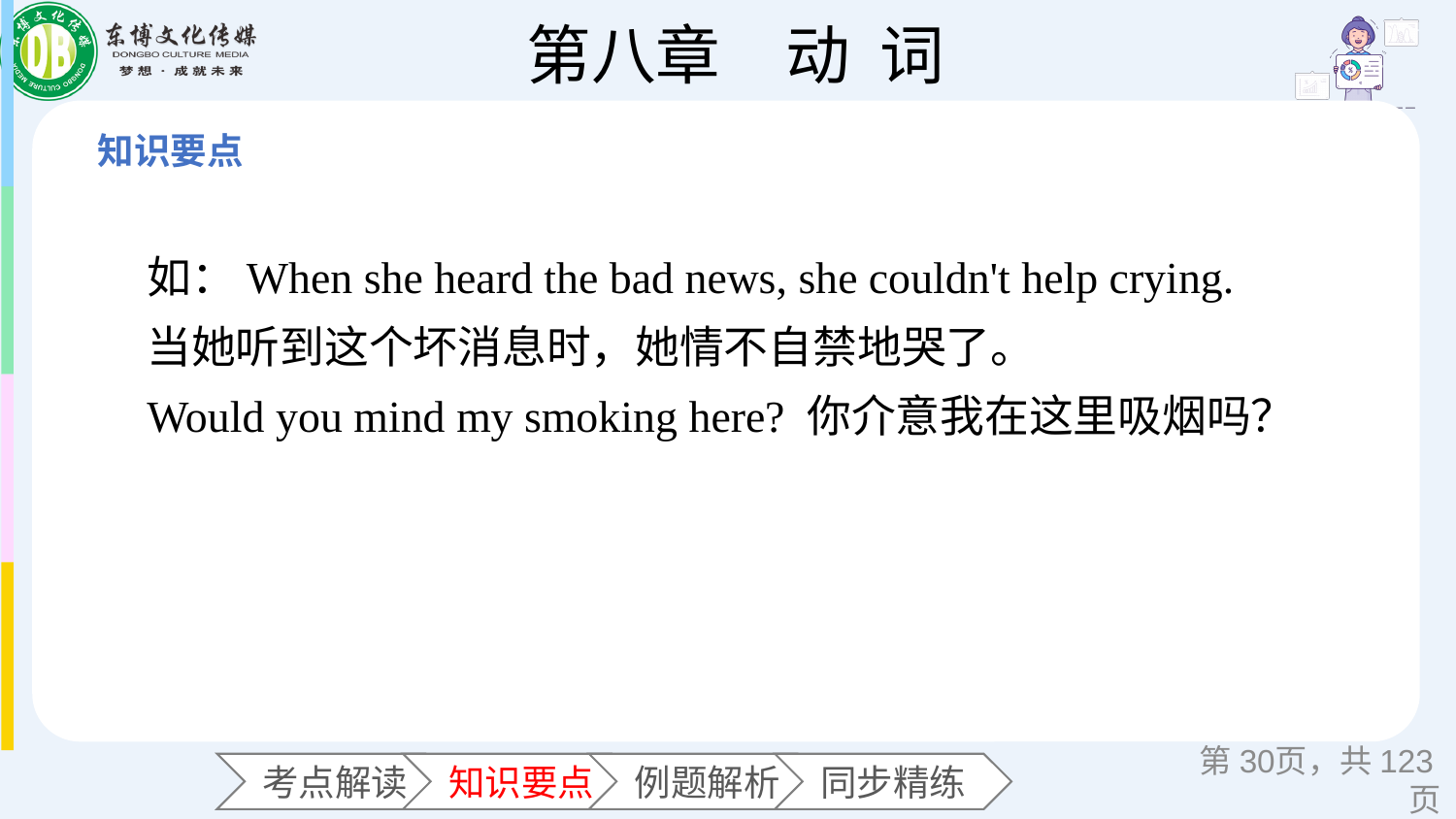

如：When she heard the bad news, she couldn't help crying.
当她听到这个坏消息时，她情不自禁地哭了。
Would you mind my smoking here? 你介意我在这里吸烟吗？
第30页，共123页